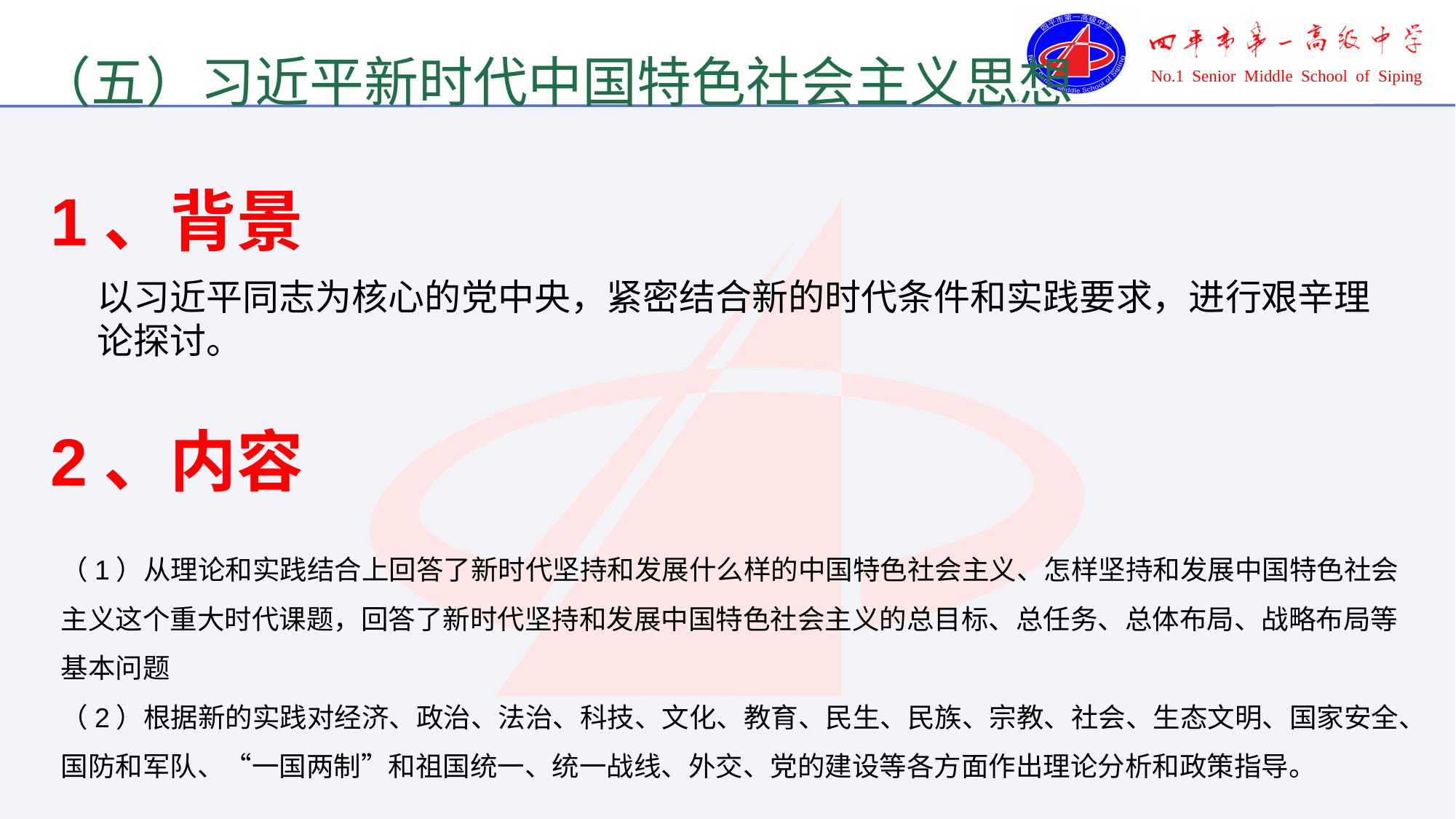

（五）习近平新时代中国特色社会主义思想
1、背景

2、内容

以习近平同志为核心的党中央，紧密结合新的时代条件和实践要求，进行艰辛理论探讨。
（1）从理论和实践结合上回答了新时代坚持和发展什么样的中国特色社会主义、怎样坚持和发展中国特色社会主义这个重大时代课题，回答了新时代坚持和发展中国特色社会主义的总目标、总任务、总体布局、战略布局等基本问题
（2）根据新的实践对经济、政治、法治、科技、文化、教育、民生、民族、宗教、社会、生态文明、国家安全、国防和军队、“一国两制”和祖国统一、统一战线、外交、党的建设等各方面作出理论分析和政策指导。